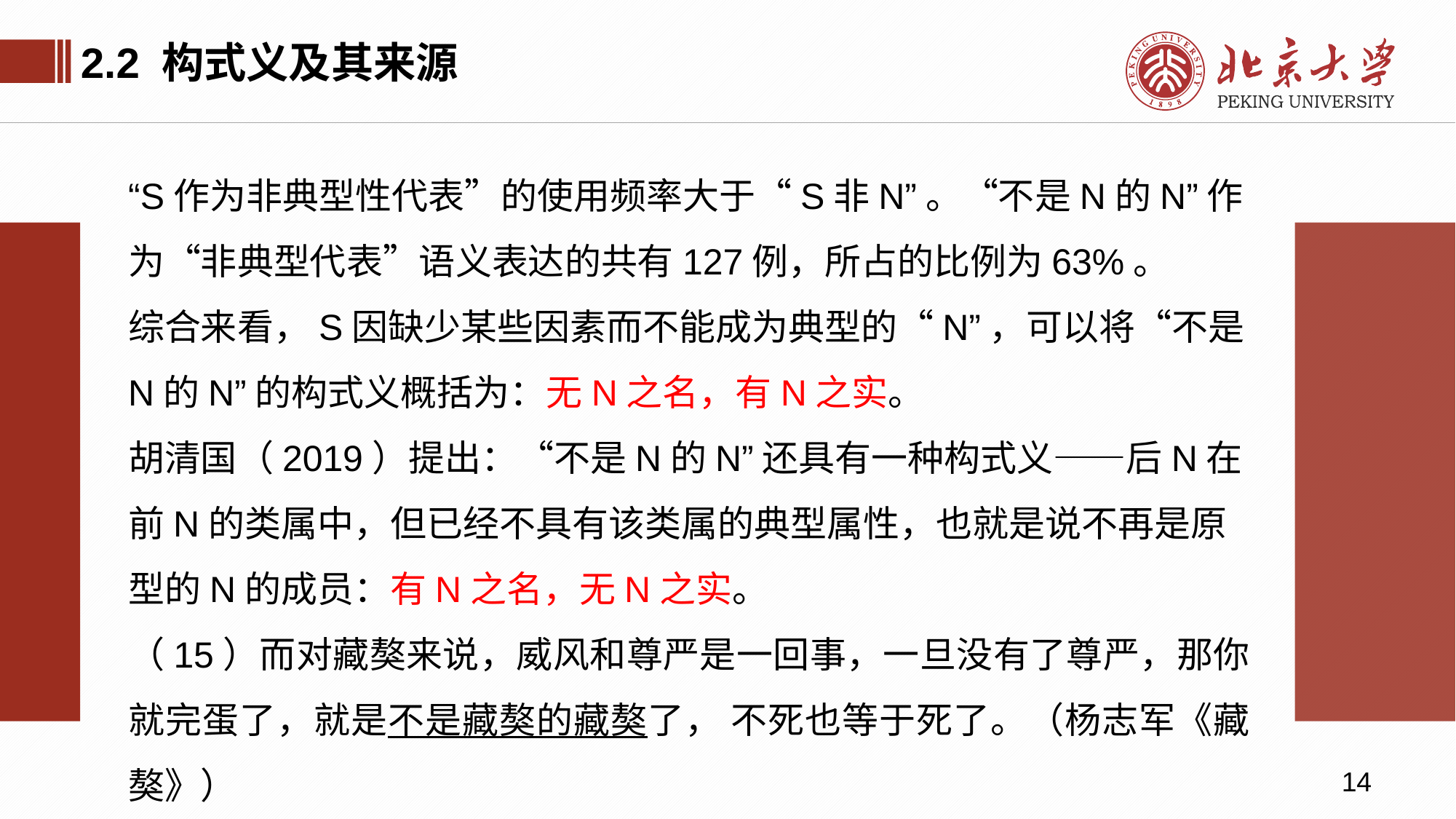

2.2 构式义及其来源
“S作为非典型性代表”的使用频率大于“S非N”。“不是N的N”作为“非典型代表”语义表达的共有127例，所占的比例为63%。
综合来看，S因缺少某些因素而不能成为典型的“N”，可以将“不是N的N”的构式义概括为：无N之名，有N之实。
胡清国（2019）提出：“不是N的N”还具有一种构式义——后N在前N的类属中，但已经不具有该类属的典型属性，也就是说不再是原型的N的成员：有N之名，无N之实。
（15）而对藏獒来说，威风和尊严是一回事，一旦没有了尊严，那你就完蛋了，就是不是藏獒的藏獒了， 不死也等于死了。（杨志军《藏獒》）
14